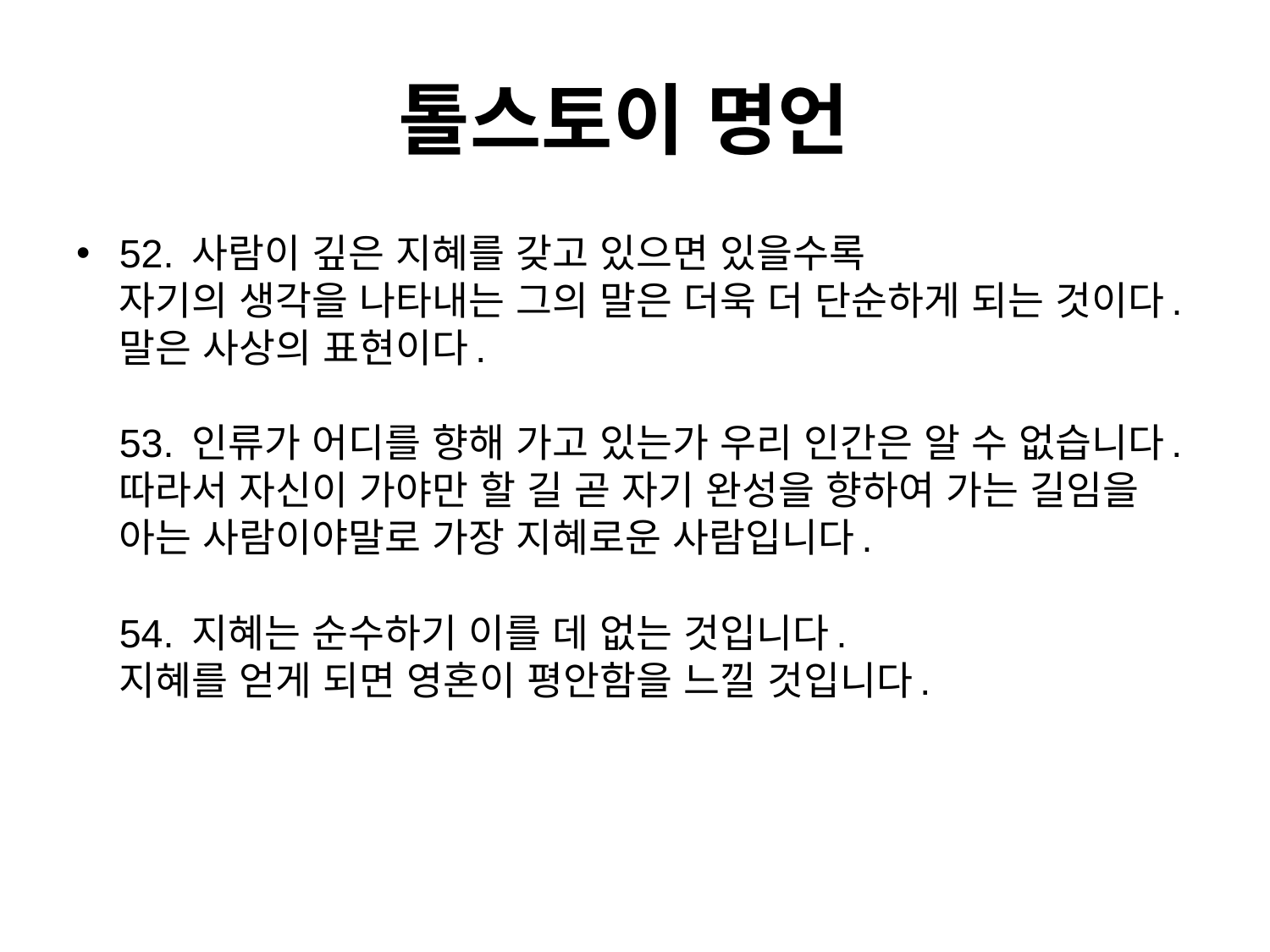

# 톨스토이 명언
52. 사람이 깊은 지혜를 갖고 있으면 있을수록
자기의 생각을 나타내는 그의 말은 더욱 더 단순하게 되는 것이다.
말은 사상의 표현이다.
53. 인류가 어디를 향해 가고 있는가 우리 인간은 알 수 없습니다.
따라서 자신이 가야만 할 길 곧 자기 완성을 향하여 가는 길임을
아는 사람이야말로 가장 지혜로운 사람입니다.
54. 지혜는 순수하기 이를 데 없는 것입니다.
지혜를 얻게 되면 영혼이 평안함을 느낄 것입니다.